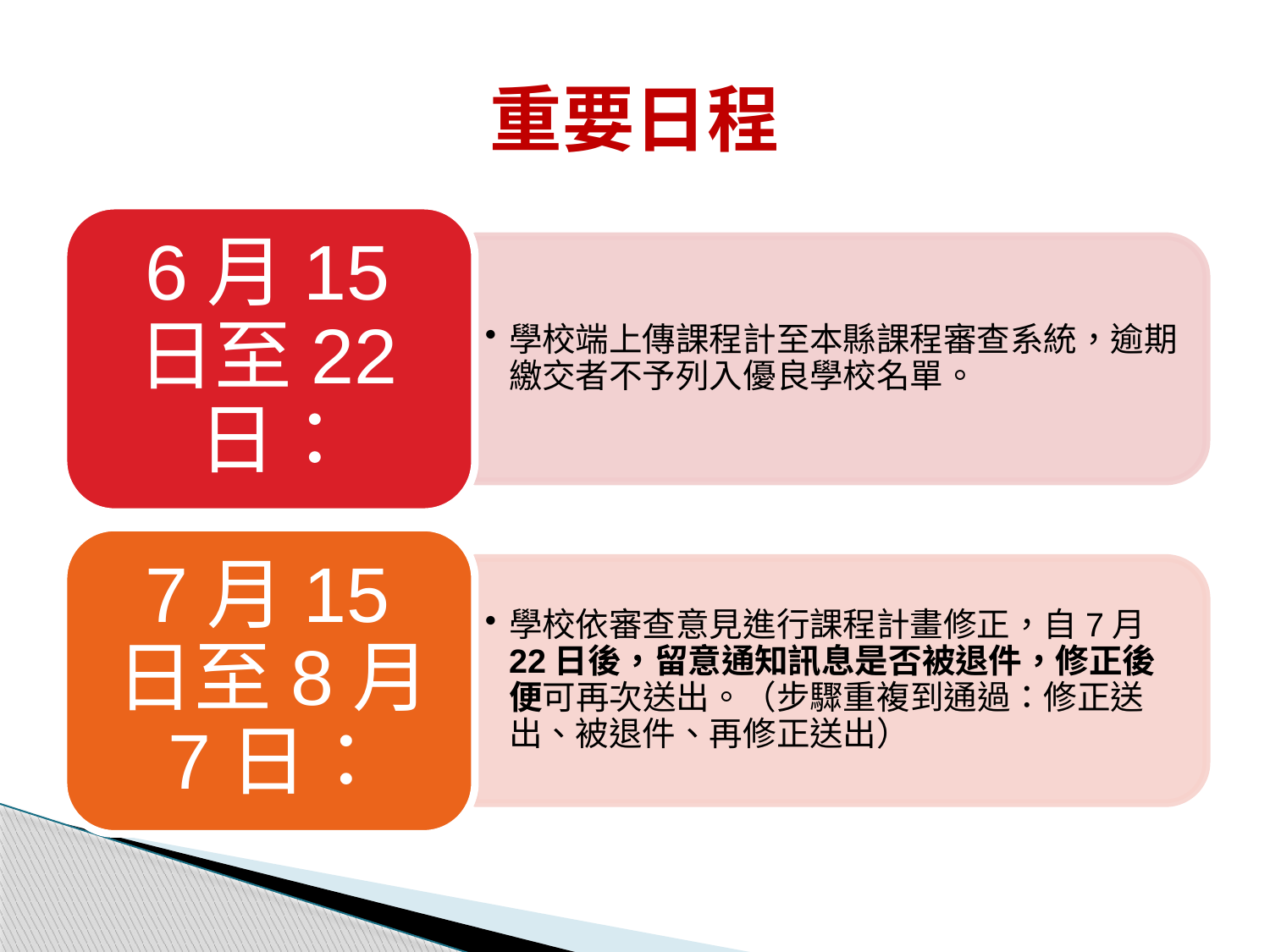

# 重要日程
學校端上傳課程計至本縣課程審查系統，逾期繳交者不予列入優良學校名單。
6月15日至22日：
學校依審查意見進行課程計畫修正，自7月22日後，留意通知訊息是否被退件，修正後便可再次送出。（步驟重複到通過：修正送出、被退件、再修正送出）
7月15日至8月7日：